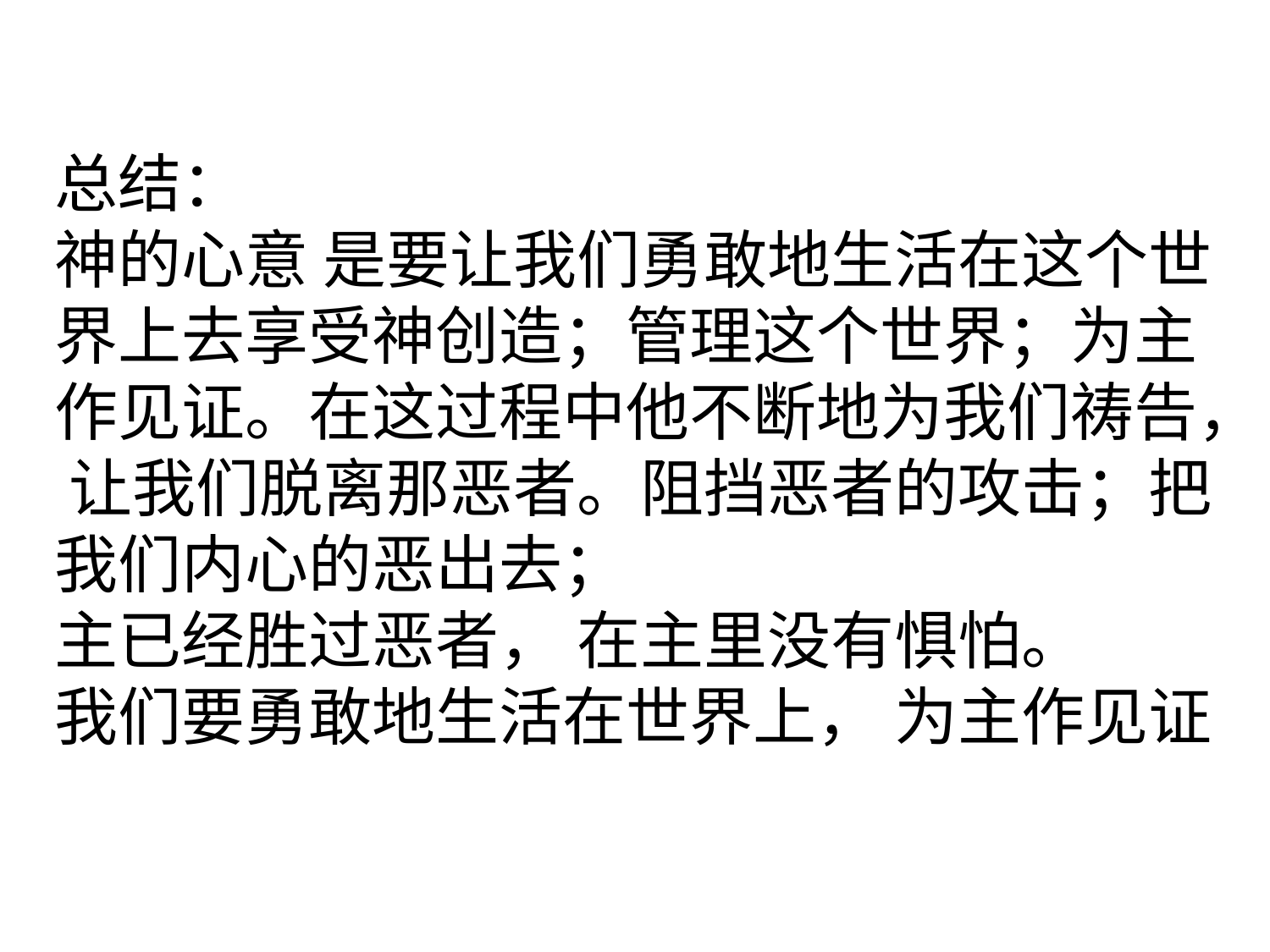

总结：
神的心意 是要让我们勇敢地生活在这个世界上去享受神创造；管理这个世界；为主作见证。在这过程中他不断地为我们祷告， 让我们脱离那恶者。阻挡恶者的攻击；把我们内心的恶出去；
主已经胜过恶者， 在主里没有惧怕。
我们要勇敢地生活在世界上， 为主作见证